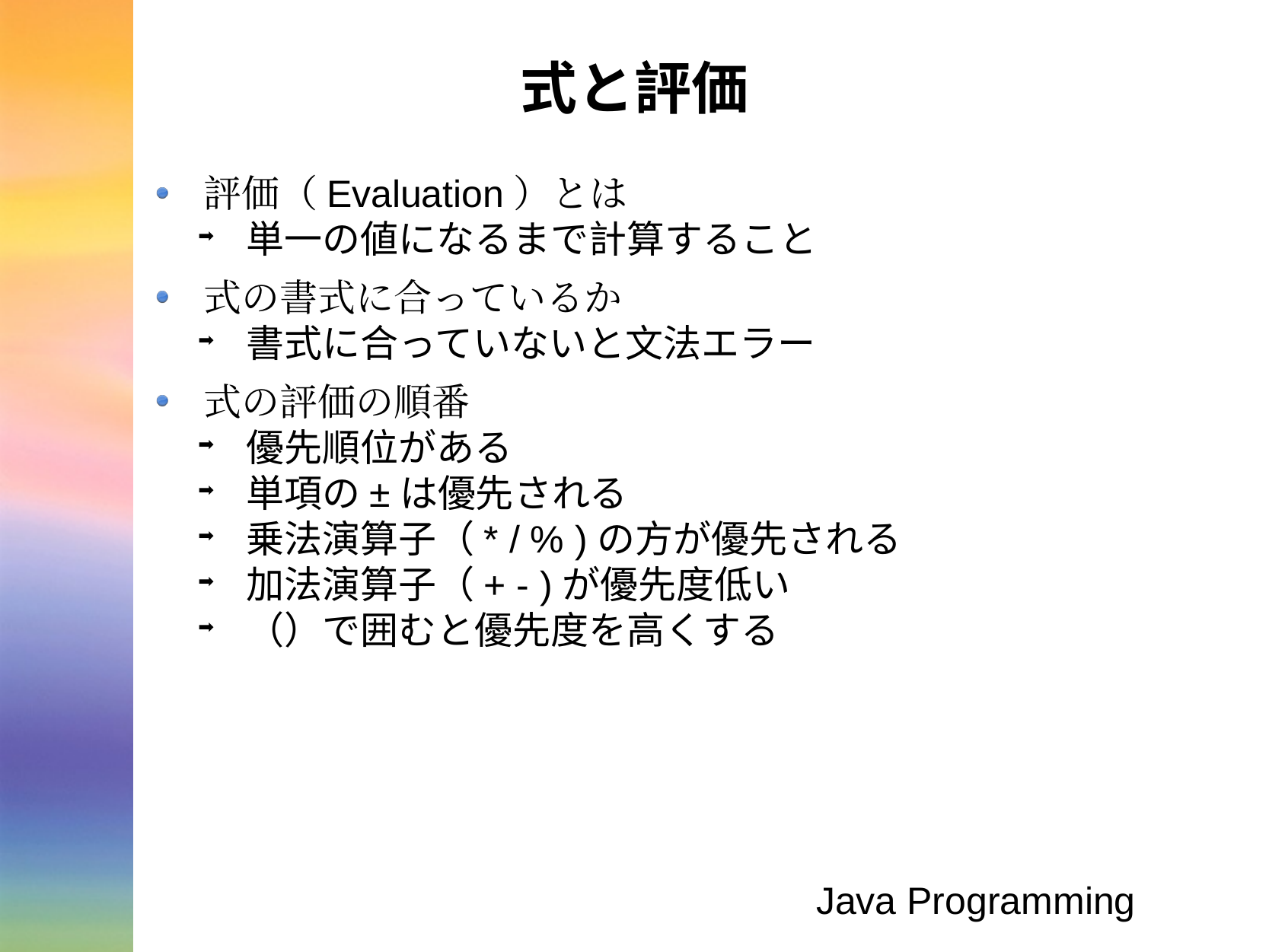

# 式と評価
評価（Evaluation）とは
単一の値になるまで計算すること
式の書式に合っているか
書式に合っていないと文法エラー
式の評価の順番
優先順位がある
単項の±は優先される
乗法演算子（* / % )の方が優先される
加法演算子（+ - )が優先度低い
（）で囲むと優先度を高くする